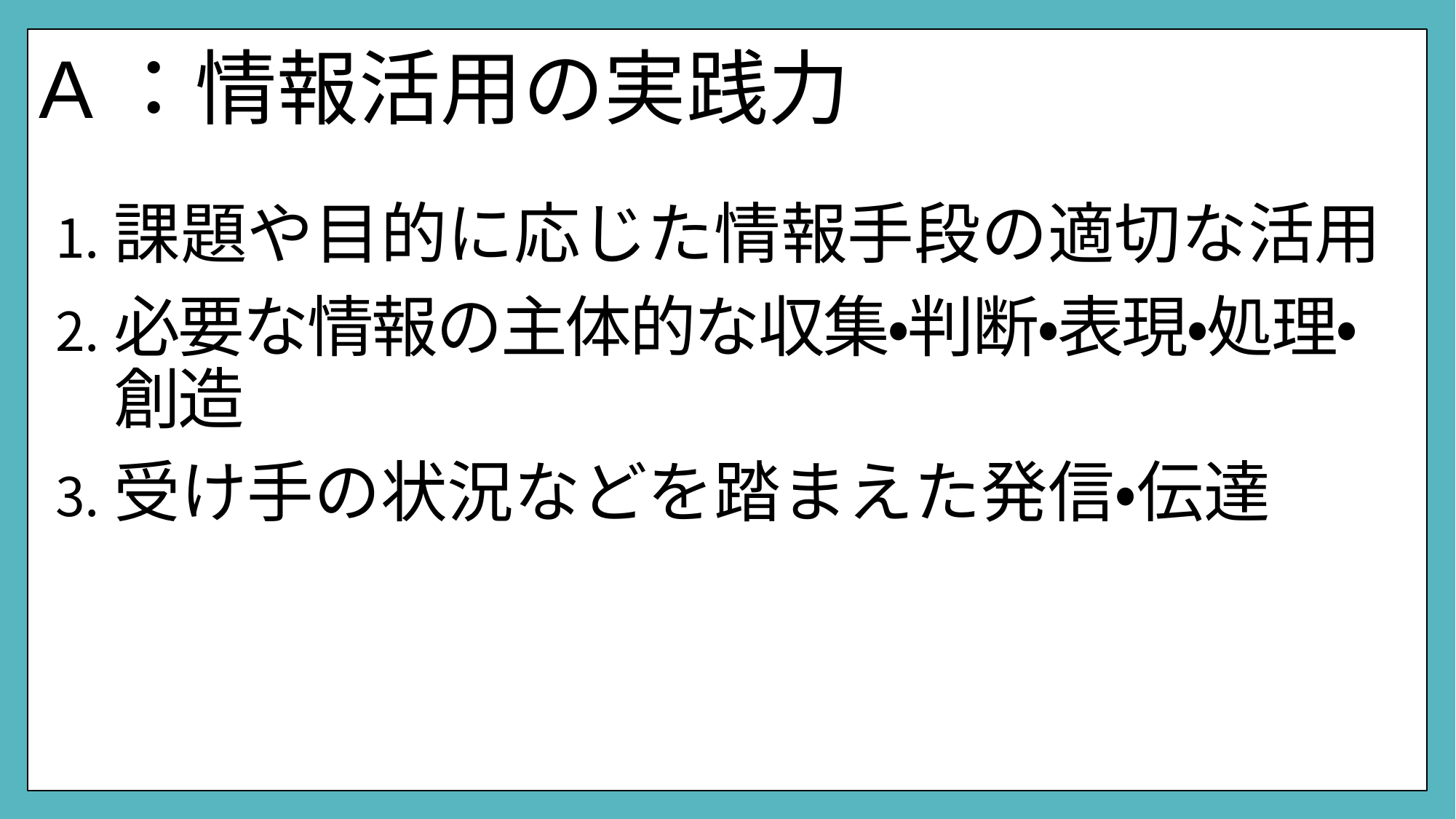

# A：情報活用の実践力
課題や目的に応じた情報手段の適切な活用
必要な情報の主体的な収集・判断・表現・処理・創造
受け手の状況などを踏まえた発信・伝達